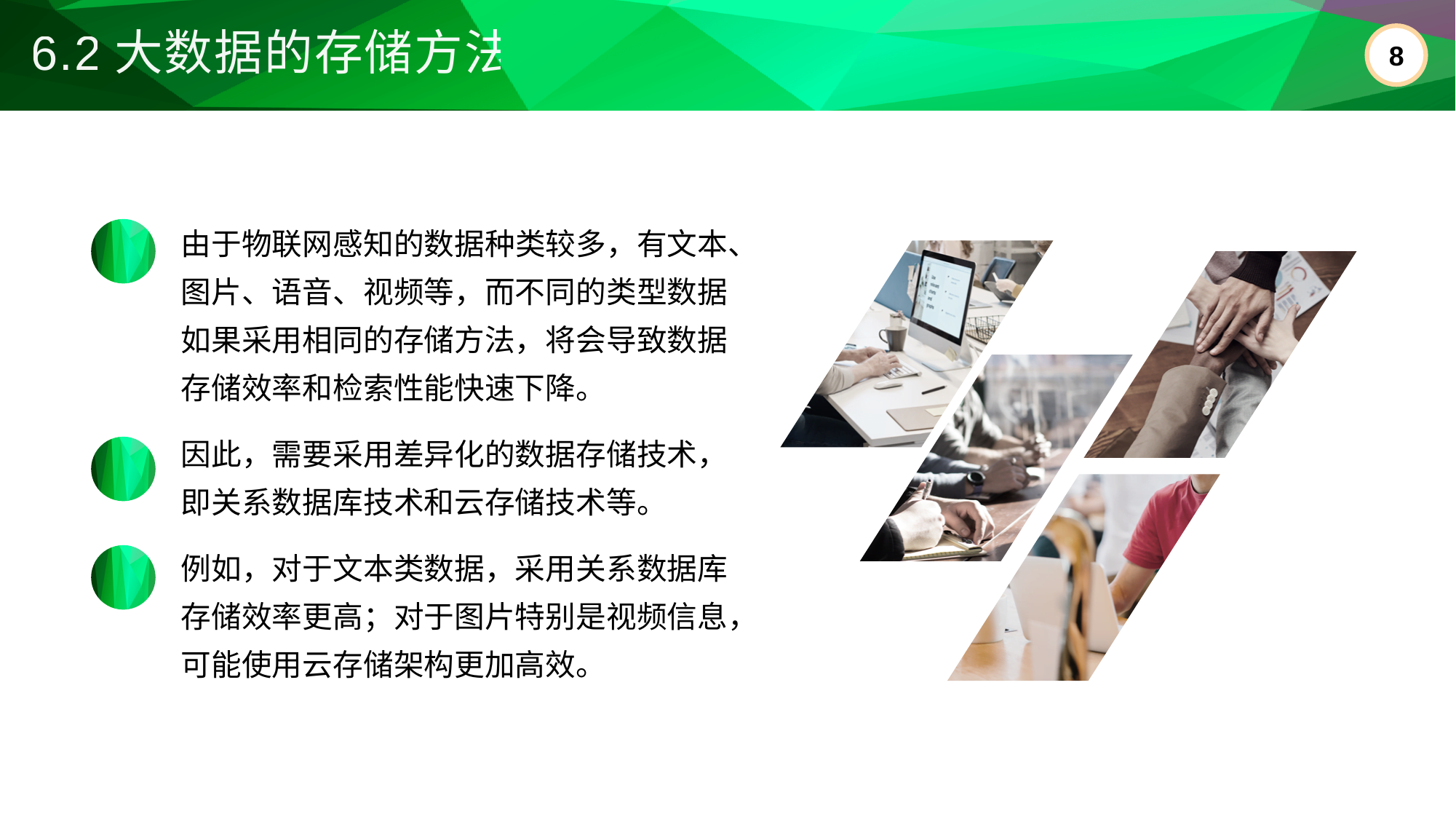

6.2大数据的存储方法
由于物联网感知的数据种类较多，有文本、图片、语音、视频等，而不同的类型数据如果采用相同的存储方法，将会导致数据存储效率和检索性能快速下降。
因此，需要采用差异化的数据存储技术，即关系数据库技术和云存储技术等。
例如，对于文本类数据，采用关系数据库存储效率更高；对于图片特别是视频信息，可能使用云存储架构更加高效。